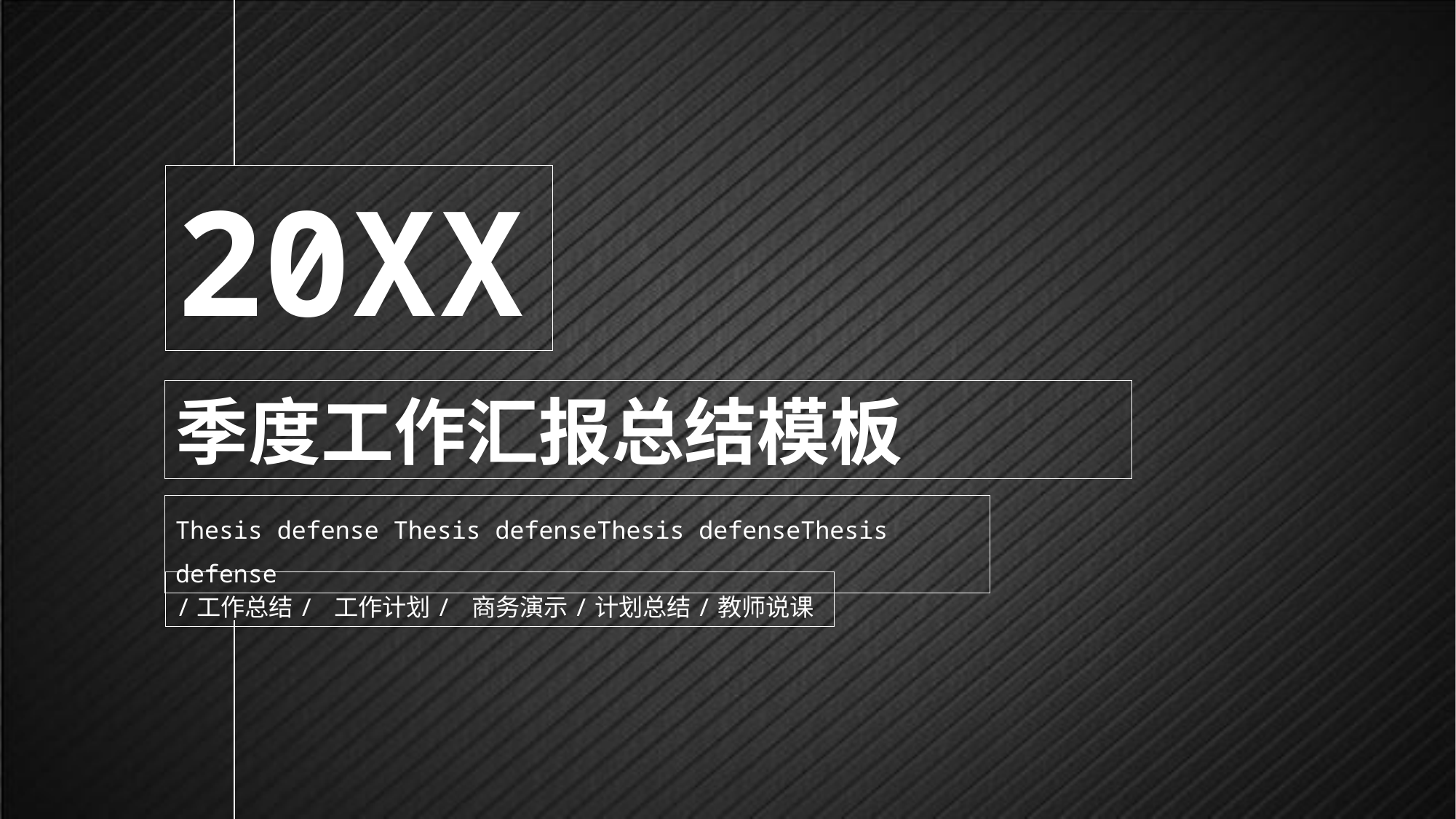

20XX
季度工作汇报总结模板
Thesis defense Thesis defenseThesis defenseThesis defense
/工作总结/ 工作计划/ 商务演示/计划总结/教师说课